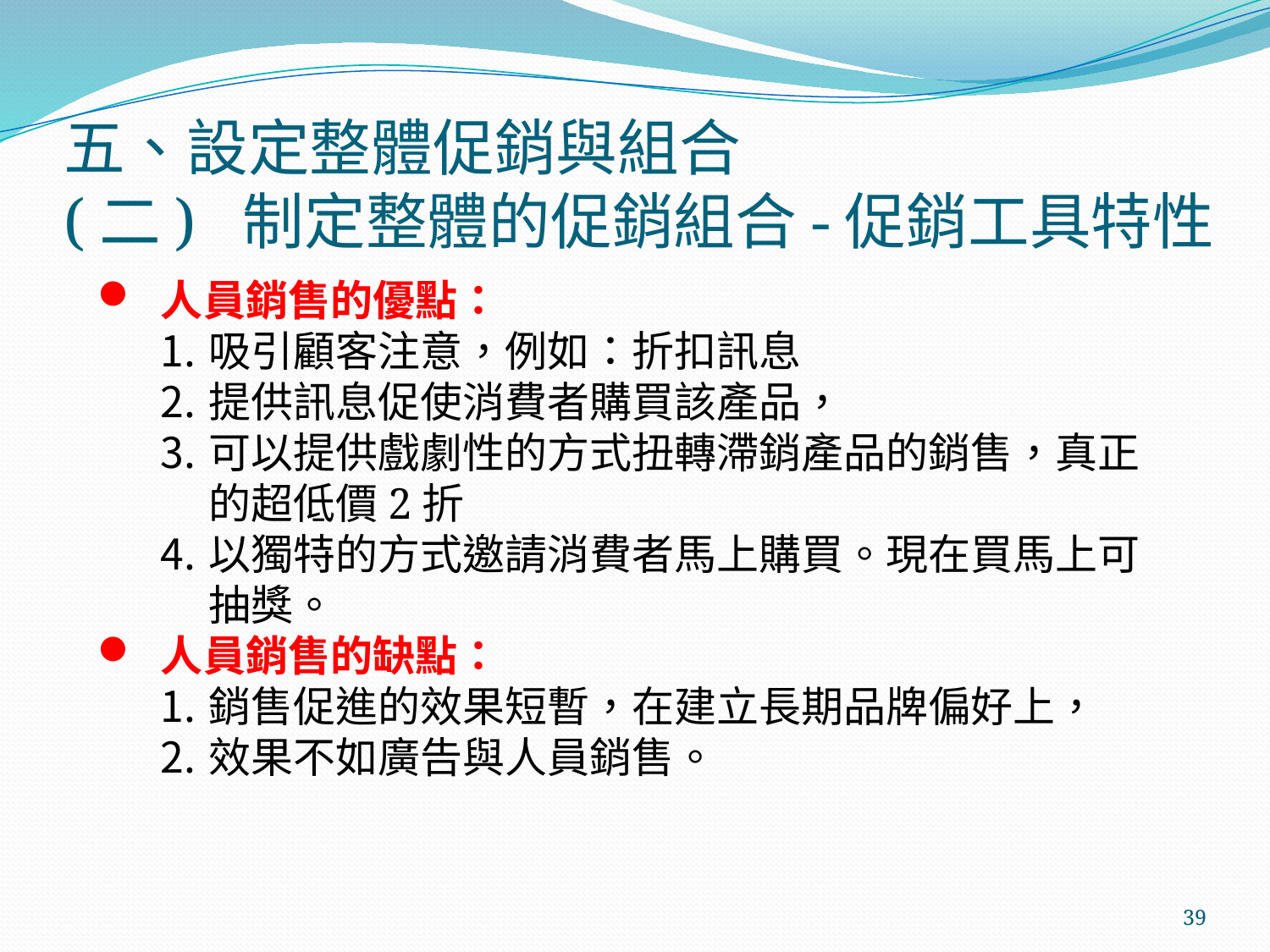

# 五、設定整體促銷與組合 (二)  制定整體的促銷組合-促銷工具特性
人員銷售的優點：
吸引顧客注意，例如：折扣訊息
提供訊息促使消費者購買該產品，
可以提供戲劇性的方式扭轉滯銷產品的銷售，真正的超低價2折
以獨特的方式邀請消費者馬上購買。現在買馬上可抽獎。
人員銷售的缺點：
銷售促進的效果短暫，在建立長期品牌偏好上，
效果不如廣告與人員銷售。
39